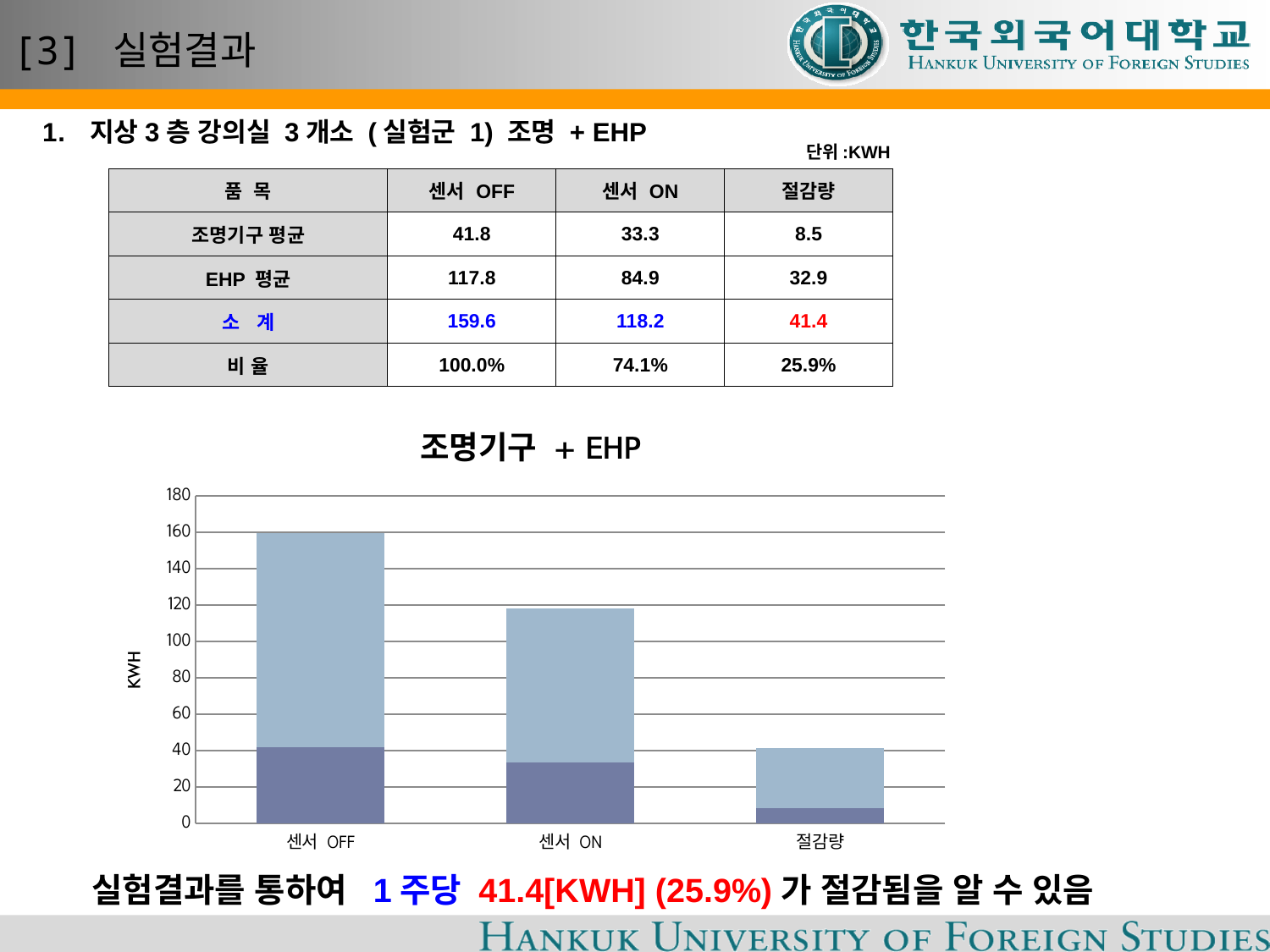

# [3] 실험결과

지상3층 강의실 3개소 (실험군 1) 조명 + EHP
단위:KWH
| 품 목 | 센서 OFF | 센서 ON | 절감량 |
| --- | --- | --- | --- |
| 조명기구 평균 | 41.8 | 33.3 | 8.5 |
| EHP 평균 | 117.8 | 84.9 | 32.9 |
| 소 계 | 159.6 | 118.2 | 41.4 |
| 비 율 | 100.0% | 74.1% | 25.9% |

### Chart: 조명기구 + EHP

| Category | 조명기구 평균 | EHP 평균 |
|---|---|---|
| 센서 OFF | 41.8 | 117.8 |
| 센서 ON | 33.300000000000004 | 84.9 |
| 절감량 | 8.5 | 32.9 |
실험결과를 통하여  1주당 41.4[KWH] (25.9%)가 절감됨을 알 수 있음